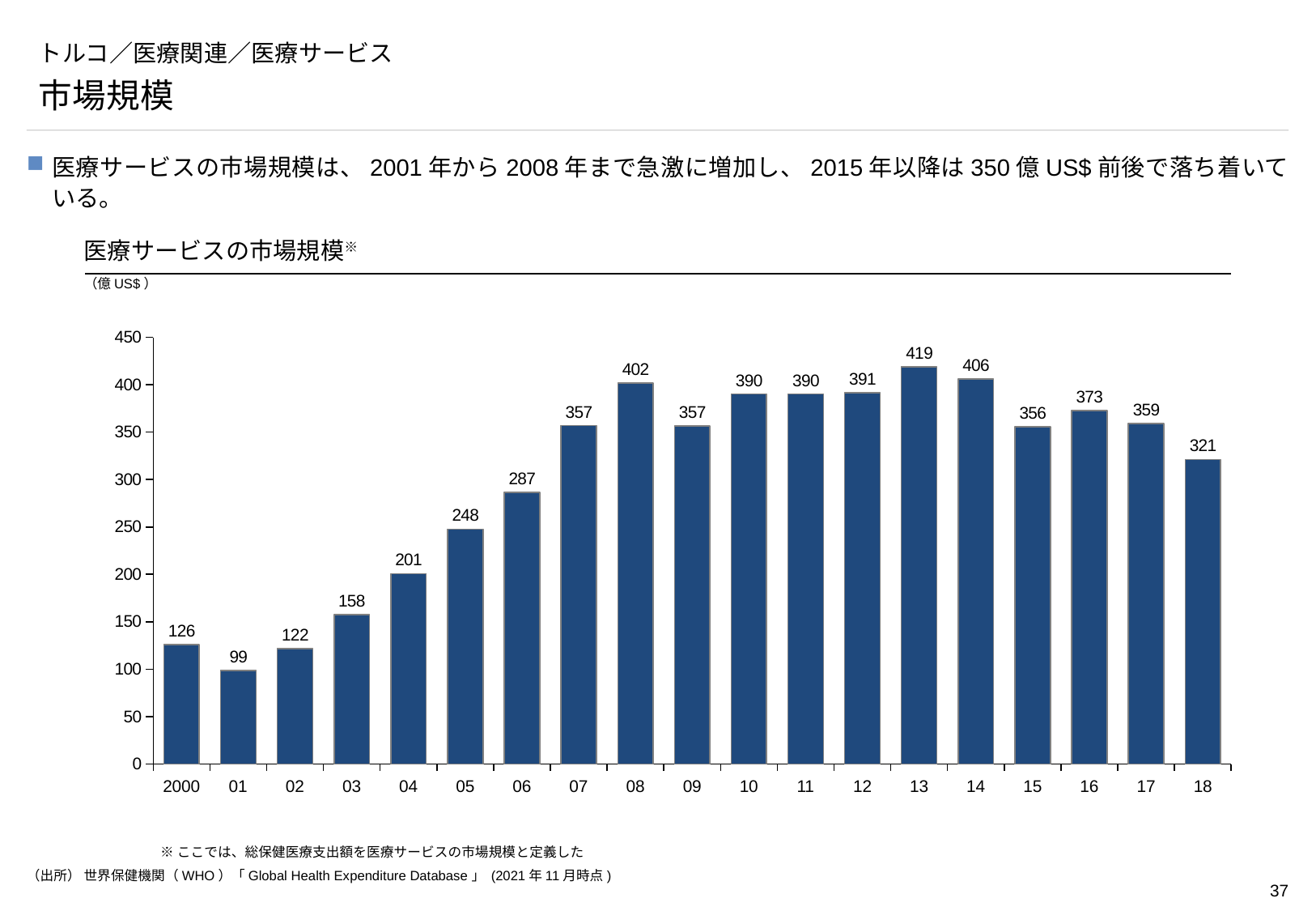

# トルコ／医療関連／医療サービス
市場規模
医療サービスの市場規模は、2001年から2008年まで急激に増加し、2015年以降は350億US$前後で落ち着いている。
医療サービスの市場規模※
（億US$）

### Chart

| Category |  |
|---|---|
2000
01
02
03
04
05
06
07
08
09
10
11
12
13
14
15
16
17
18
※ここでは、総保健医療支出額を医療サービスの市場規模と定義した
（出所） 世界保健機関（WHO）「Global Health Expenditure Database」 (2021年11月時点)